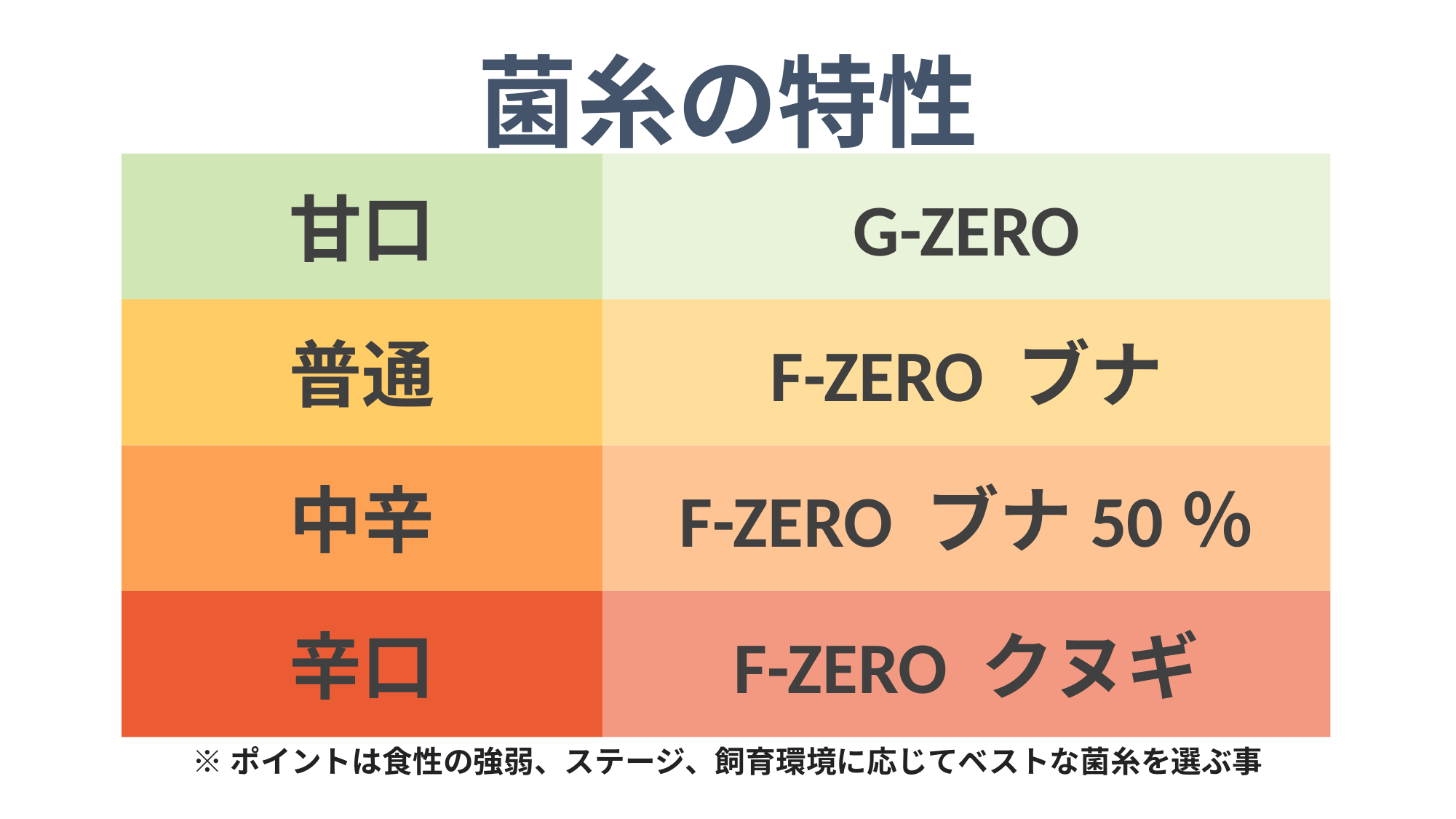

菌糸の特性
甘口
G-ZERO
普通
F-ZERO ブナ
中辛
F-ZERO ブナ50％
辛口
F-ZERO クヌギ
※ポイントは食性の強弱、ステージ、飼育環境に応じてベストな菌糸を選ぶ事